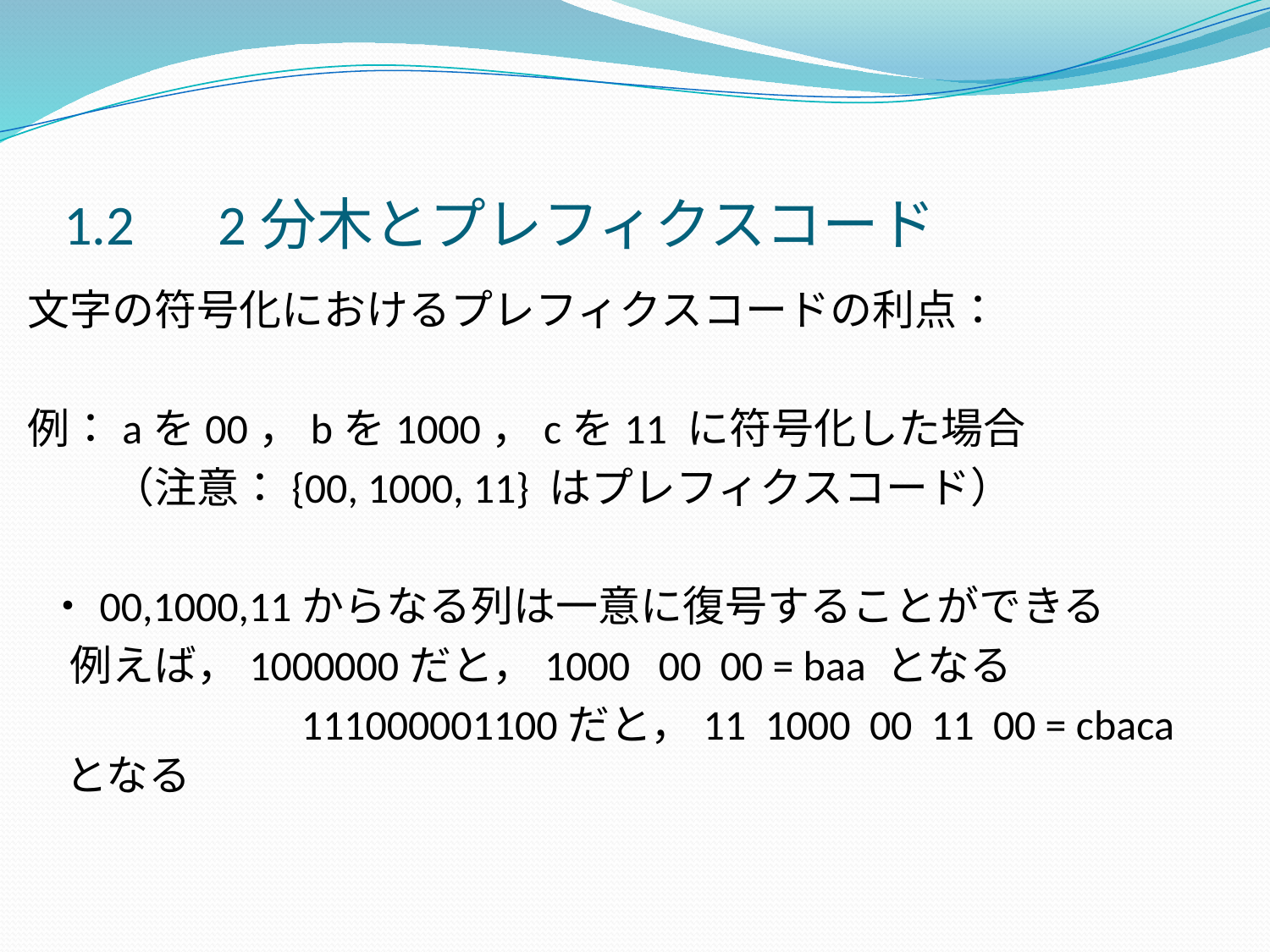

# 1.2　2分木とプレフィクスコード
文字の符号化におけるプレフィクスコードの利点：

例：aを00，bを1000，cを11 に符号化した場合
　　（注意：{00, 1000, 11} はプレフィクスコード）

 ・00,1000,11からなる列は一意に復号することができる
　例えば，1000000だと，1000   00  00 = baa となる
　　　　　　 111000001100だと，11  1000  00  11  00 = cbaca となる